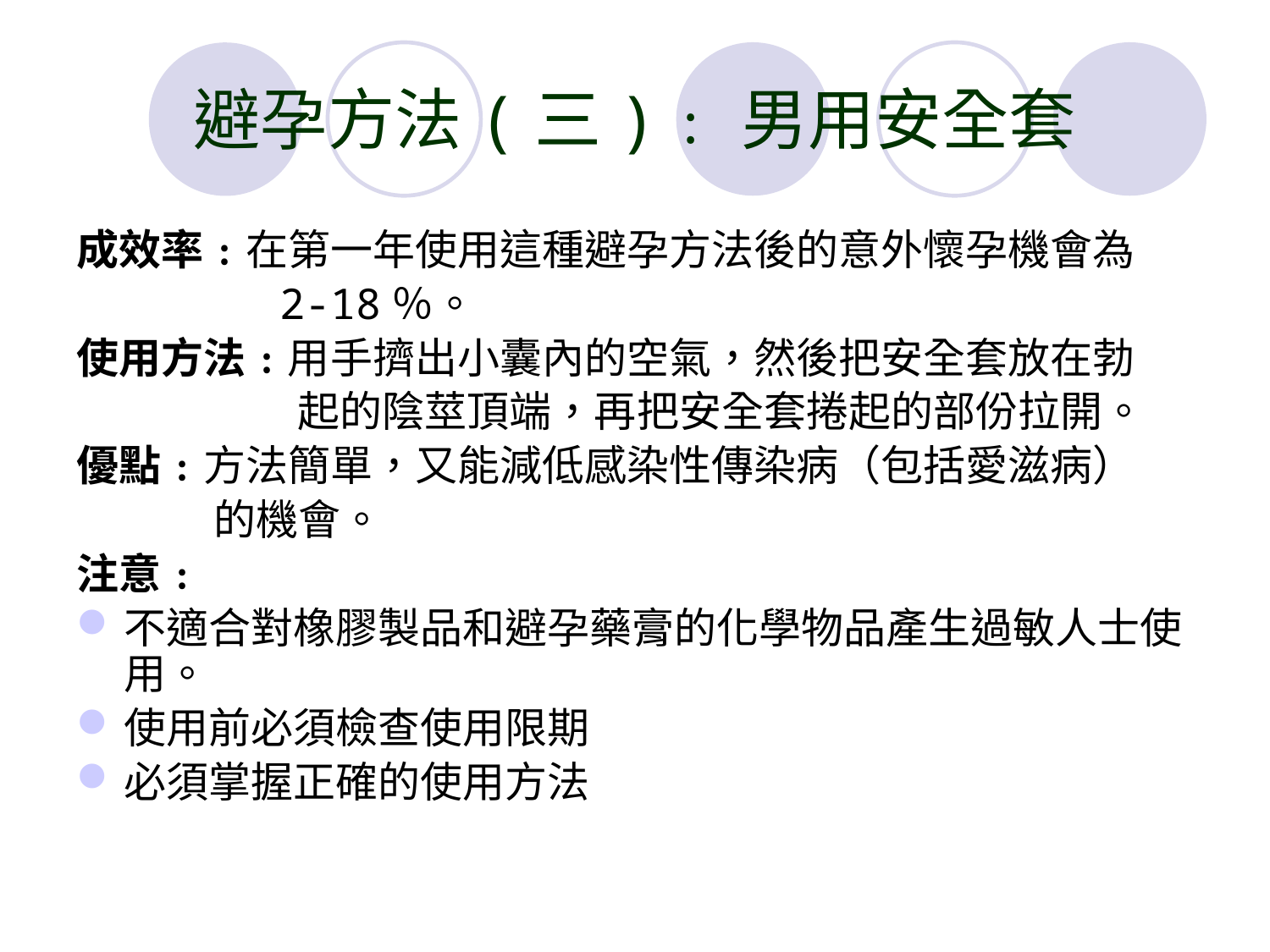

# 避孕方法(三)﹕男用安全套
成效率﹕在第一年使用這種避孕方法後的意外懷孕機會為
        2-18％。
使用方法﹕用手擠出小囊內的空氣，然後把安全套放在勃
          起的陰莖頂端，再把安全套捲起的部份拉開。
優點﹕方法簡單，又能減低感染性傳染病（包括愛滋病）
      的機會。
注意﹕
不適合對橡膠製品和避孕藥膏的化學物品產生過敏人士使用。
使用前必須檢查使用限期
必須掌握正確的使用方法